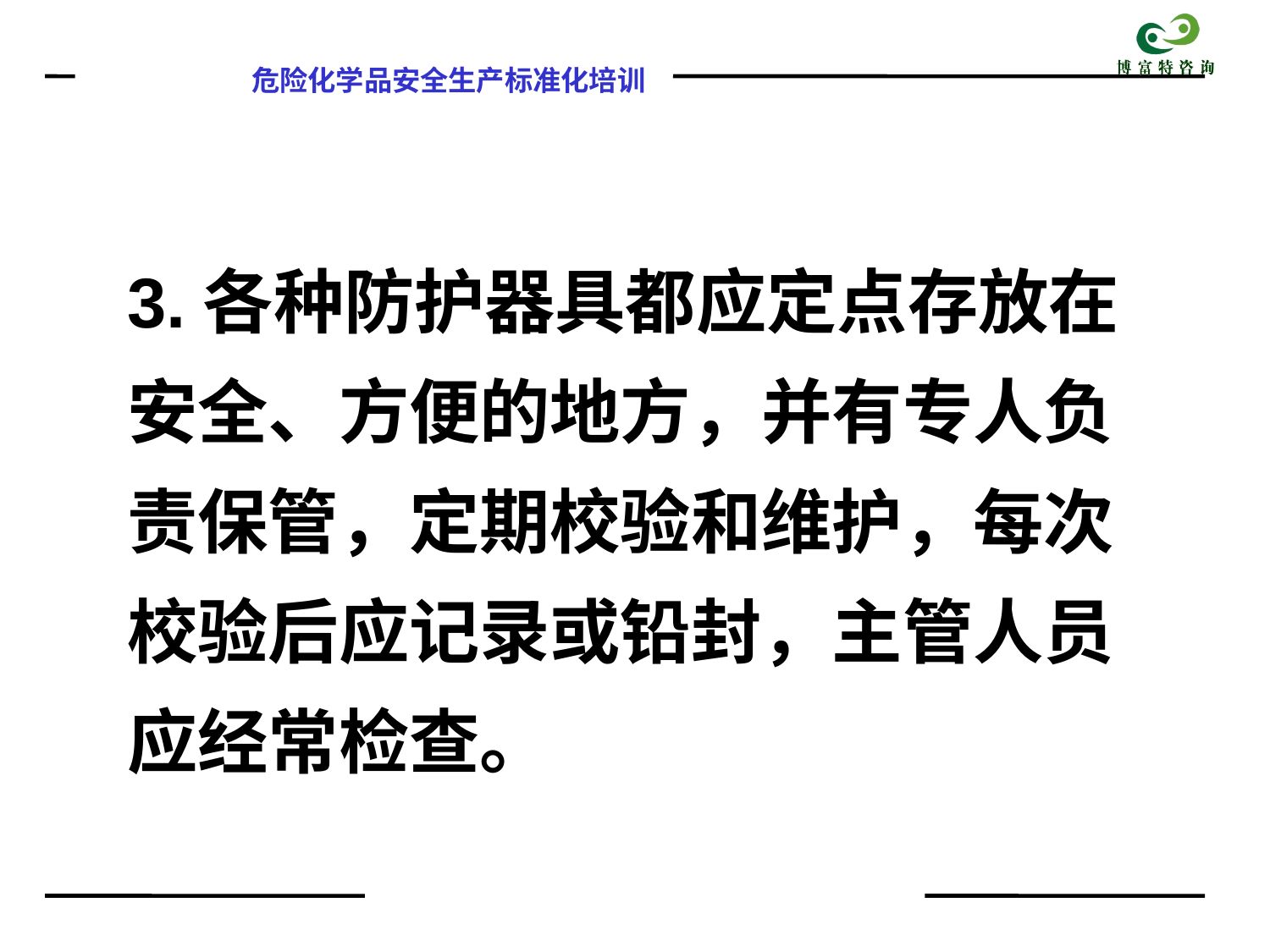

3.各种防护器具都应定点存放在安全、方便的地方，并有专人负责保管，定期校验和维护，每次校验后应记录或铅封，主管人员应经常检查。